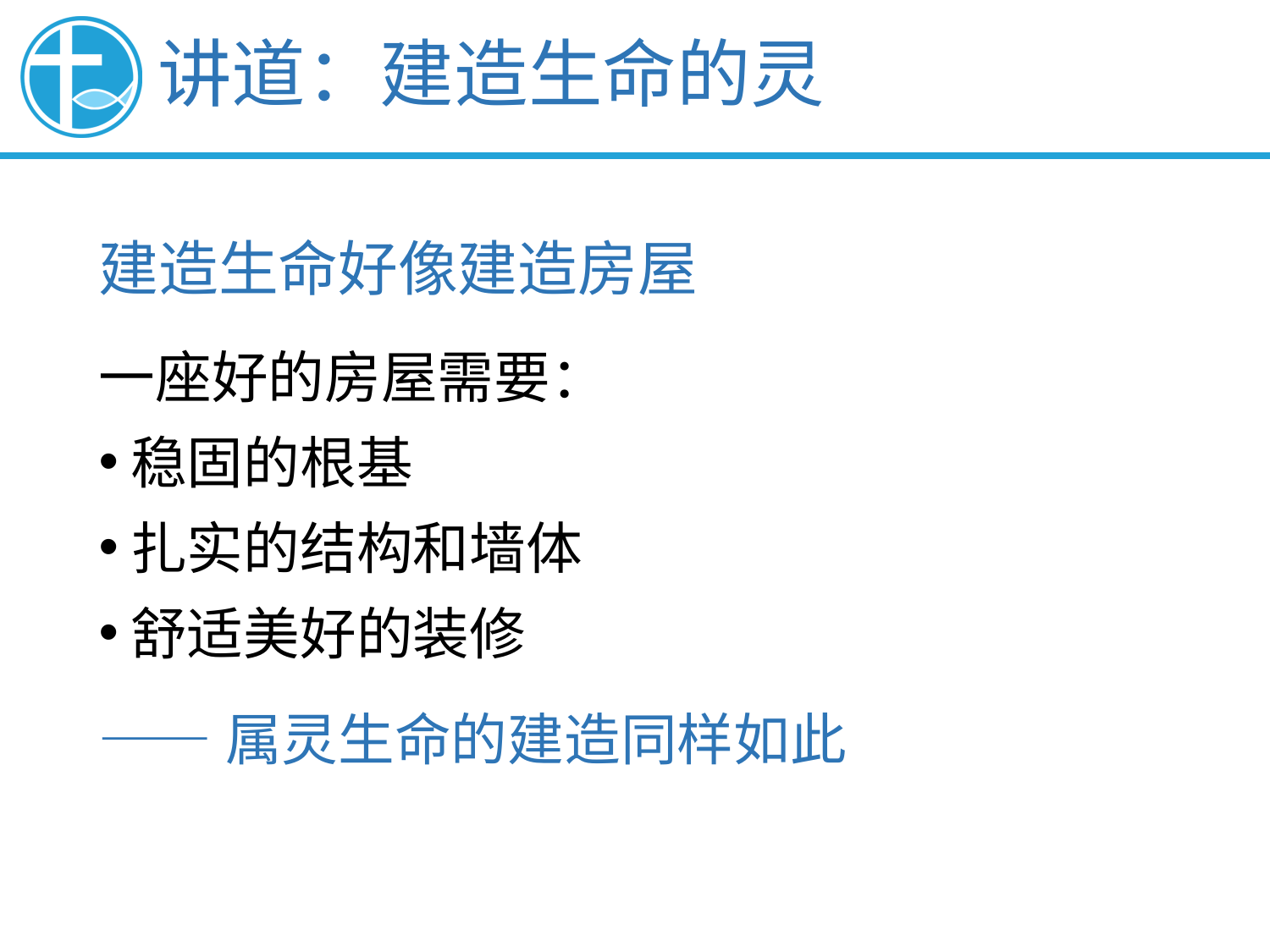

讲道：建造生命的灵
建造生命好像建造房屋
一座好的房屋需要：
稳固的根基
扎实的结构和墙体
舒适美好的装修
——属灵生命的建造同样如此